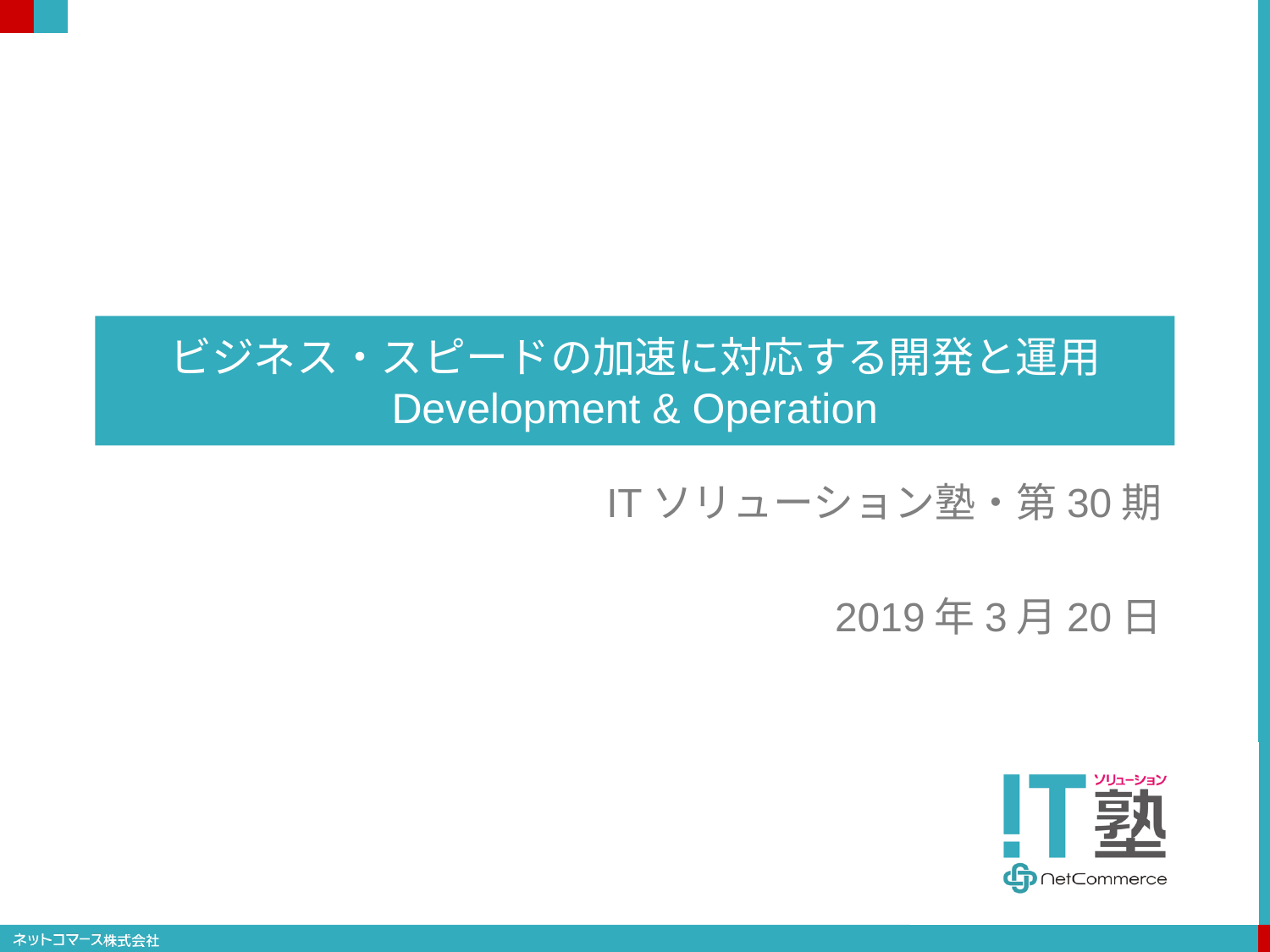

# ビジネス・スピードの加速に対応する開発と運用 Development & Operation
ITソリューション塾・第30期

2019年3月20日